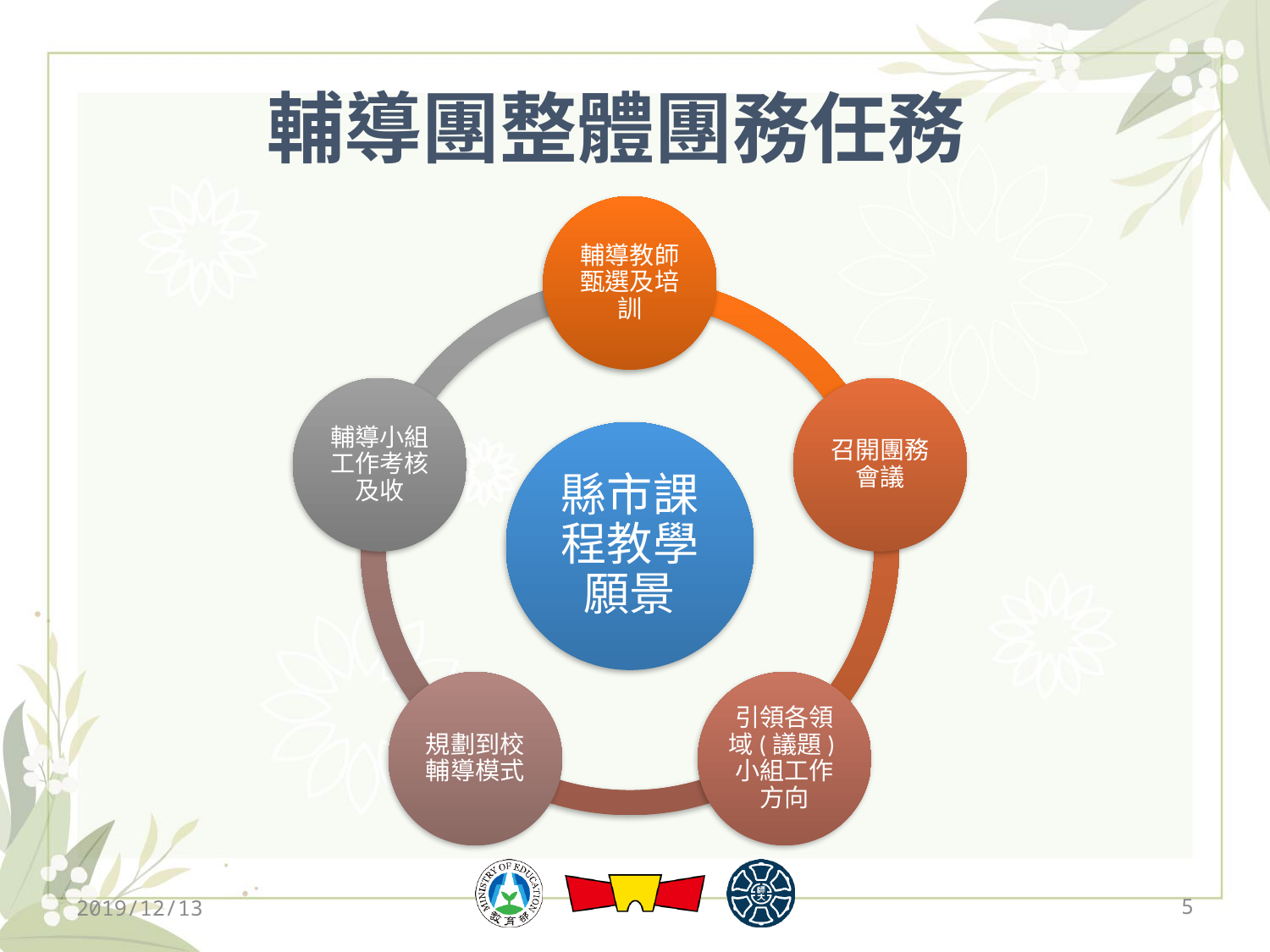

# 輔導團整體團務任務
縣市課程教學願景
輔導教師甄選及培訓
召開團務會議
引領各領域(議題)小組工作方向
規劃到校輔導模式
輔導小組工作考核及收
2019/12/13
5